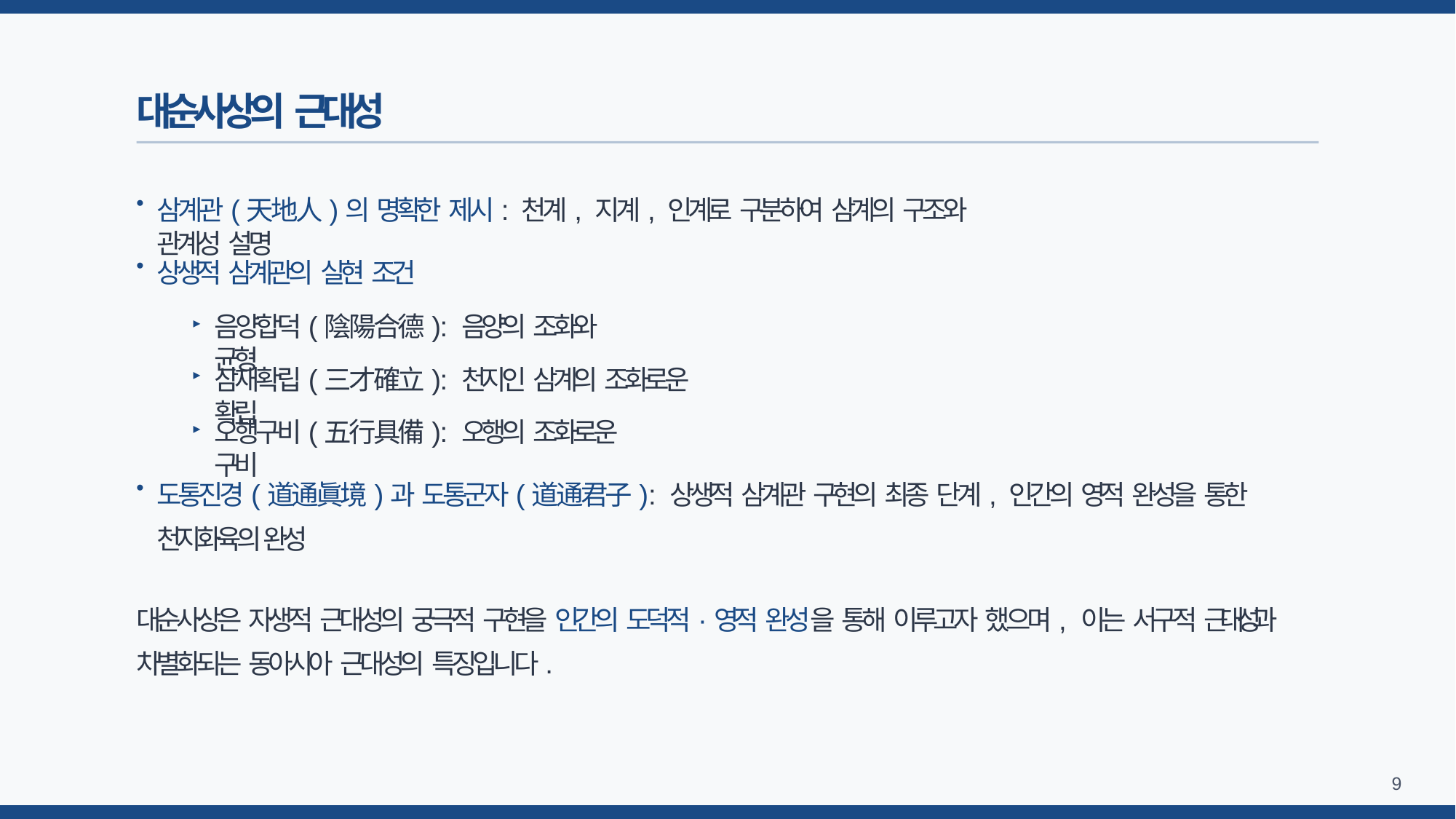

# 대순사상의 근대성
•
삼계관(天地人)의 명확한 제시: 천계, 지계, 인계로 구분하여 삼계의 구조와 관계성 설명
•
상생적 삼계관의 실현 조건
음양합덕(陰陽合德): 음양의 조화와 균형
▸
삼재확립(三才確立): 천지인 삼계의 조화로운 확립
▸
오행구비(五行具備): 오행의 조화로운 구비
▸
도통진경(道通眞境)과 도통군자(道通君子): 상생적 삼계관 구현의 최종 단계, 인간의 영적 완성을 통한 천지화육의 완성
•
대순사상은 자생적 근대성의 궁극적 구현을 인간의 도덕적·영적 완성을 통해 이루고자 했으며, 이는 서구적 근대성과 차별화되는 동아시아 근대성의 특징입니다.
9